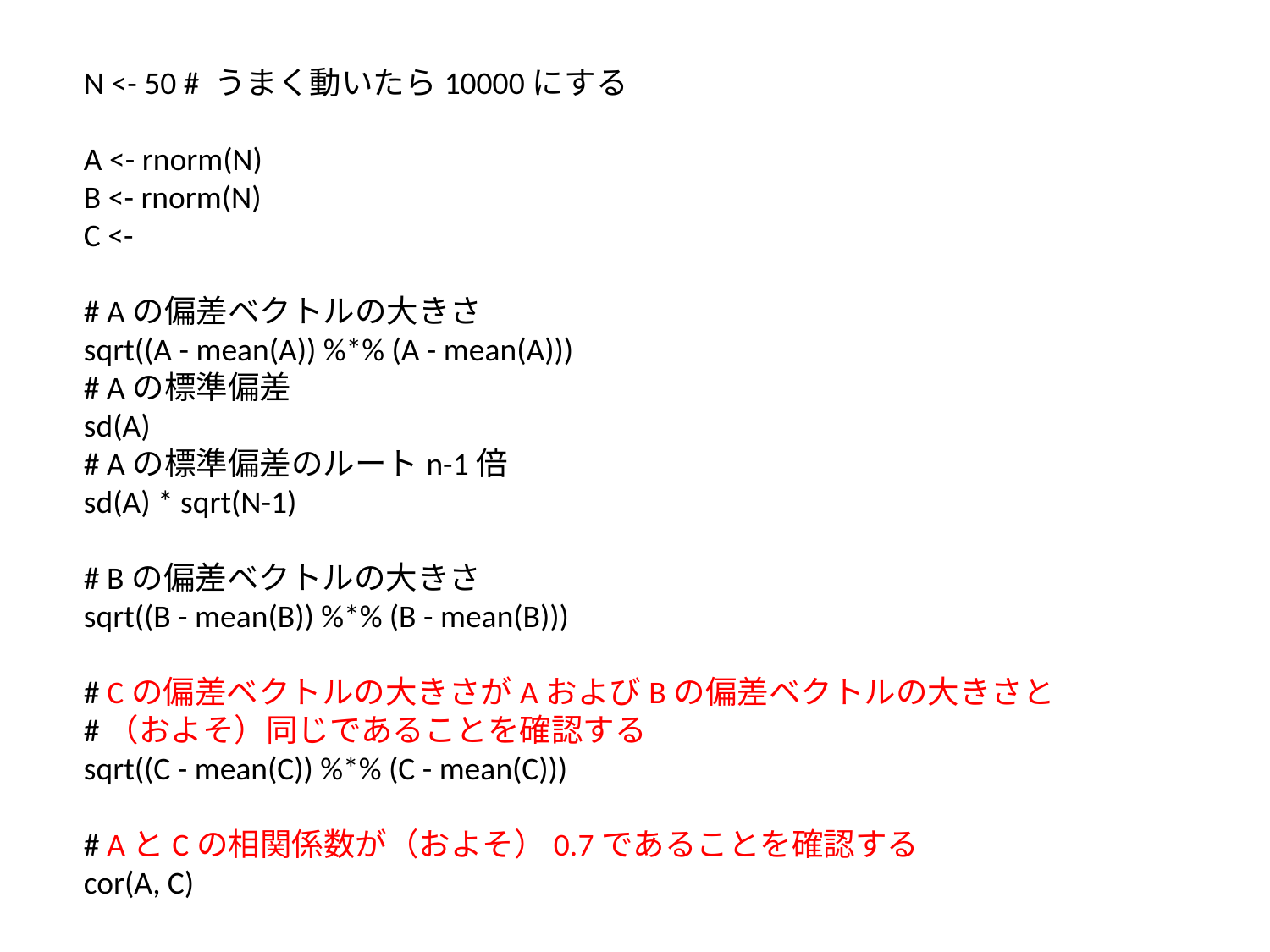

N <- 50 # うまく動いたら10000にする

A <- rnorm(N)
B <- rnorm(N)
C <-

# Aの偏差ベクトルの大きさ
sqrt((A - mean(A)) %*% (A - mean(A)))
# Aの標準偏差
sd(A)
# Aの標準偏差のルートn-1倍
sd(A) * sqrt(N-1)

# Bの偏差ベクトルの大きさ
sqrt((B - mean(B)) %*% (B - mean(B)))

# Cの偏差ベクトルの大きさがAおよびBの偏差ベクトルの大きさと
#（およそ）同じであることを確認する
sqrt((C - mean(C)) %*% (C - mean(C)))

# AとCの相関係数が（およそ）0.7であることを確認する
cor(A, C)